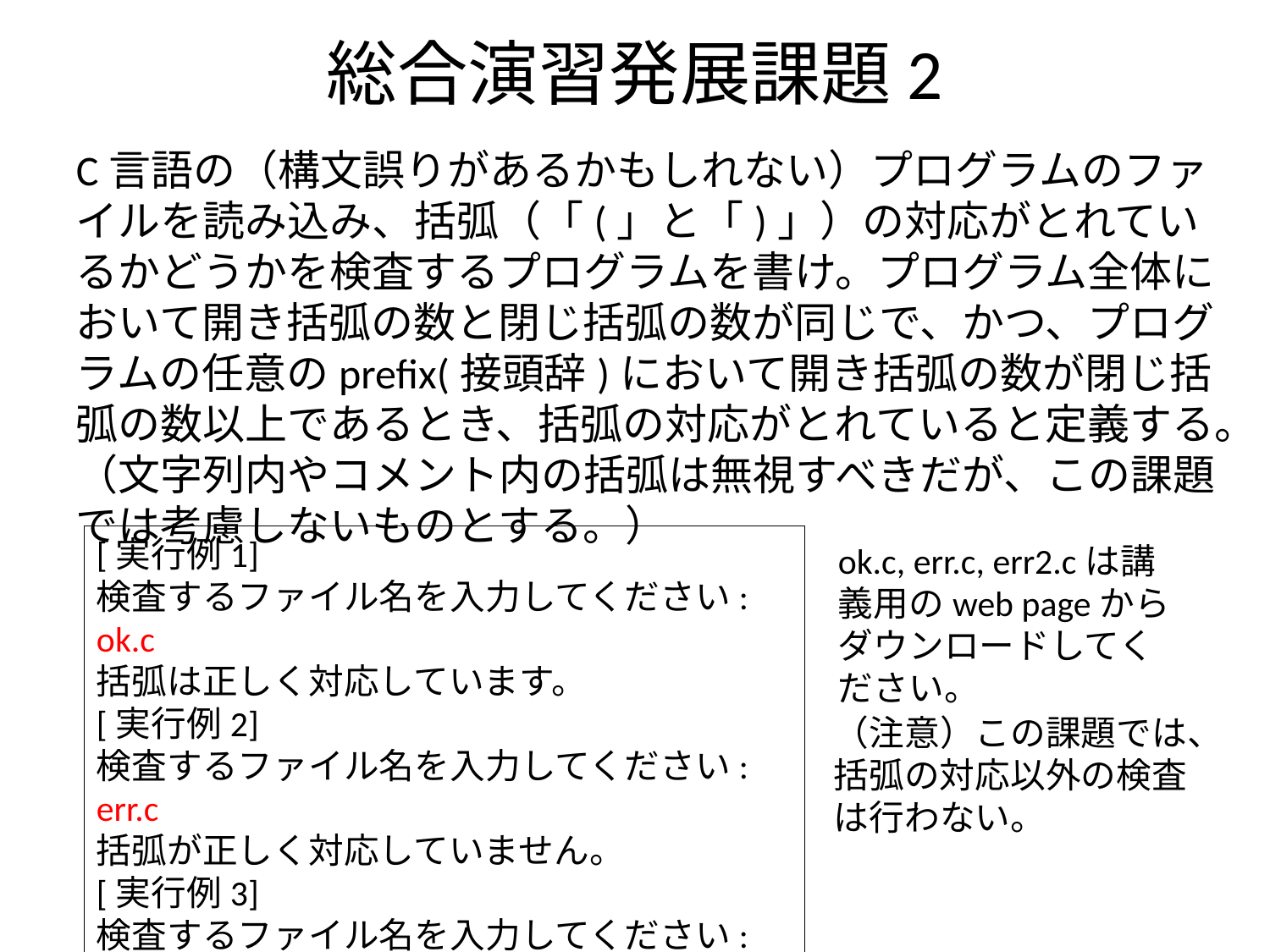

# 総合演習発展課題2
C言語の（構文誤りがあるかもしれない）プログラムのファイルを読み込み、括弧（「(」と「)」）の対応がとれているかどうかを検査するプログラムを書け。プログラム全体において開き括弧の数と閉じ括弧の数が同じで、かつ、プログラムの任意のprefix(接頭辞)において開き括弧の数が閉じ括弧の数以上であるとき、括弧の対応がとれていると定義する。（文字列内やコメント内の括弧は無視すべきだが、この課題では考慮しないものとする。）
[実行例1]
検査するファイル名を入力してください: ok.c
括弧は正しく対応しています。
[実行例2]
検査するファイル名を入力してください: err.c
括弧が正しく対応していません。
[実行例3]
検査するファイル名を入力してください: err2.c
括弧が正しく対応していません。
ok.c, err.c, err2.cは講義用のweb pageからダウンロードしてください。
（注意）この課題では、括弧の対応以外の検査は行わない。